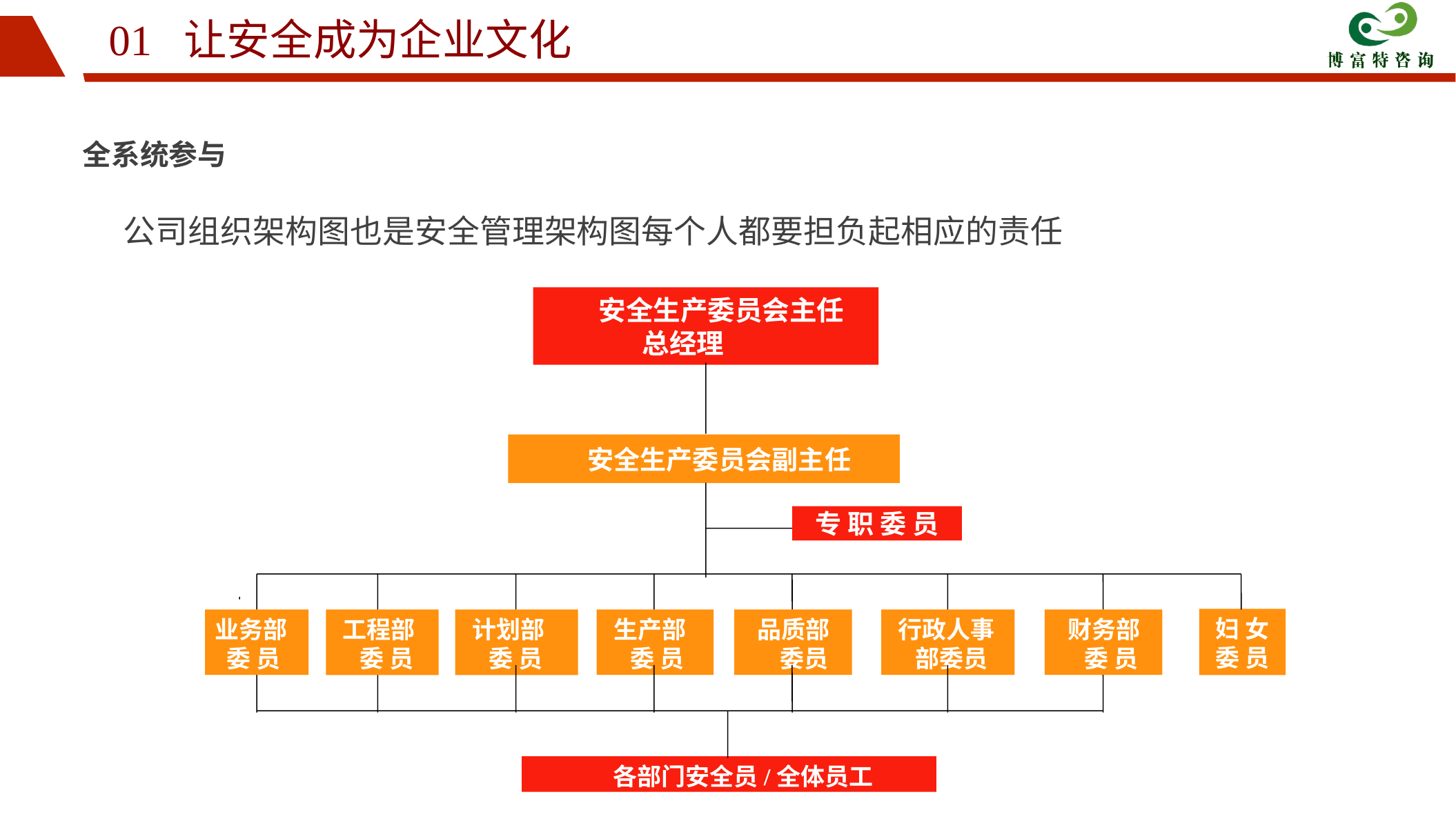

01  让安全成为企业文化

全系统参与
公司组织架构图也是安全管理架构图每个人都要担负起相应的责任
    安全生产委员会主任
           总经理

    安全生产委员会副主任

专 职 委 员

妇 女
委 员
业务部
 委 员
工程部
  委 员
计划部
  委 员
生产部
  委 员
品质部
   委员
行政人事
  部委员
财务部
  委 员

    各部门安全员/全体员工